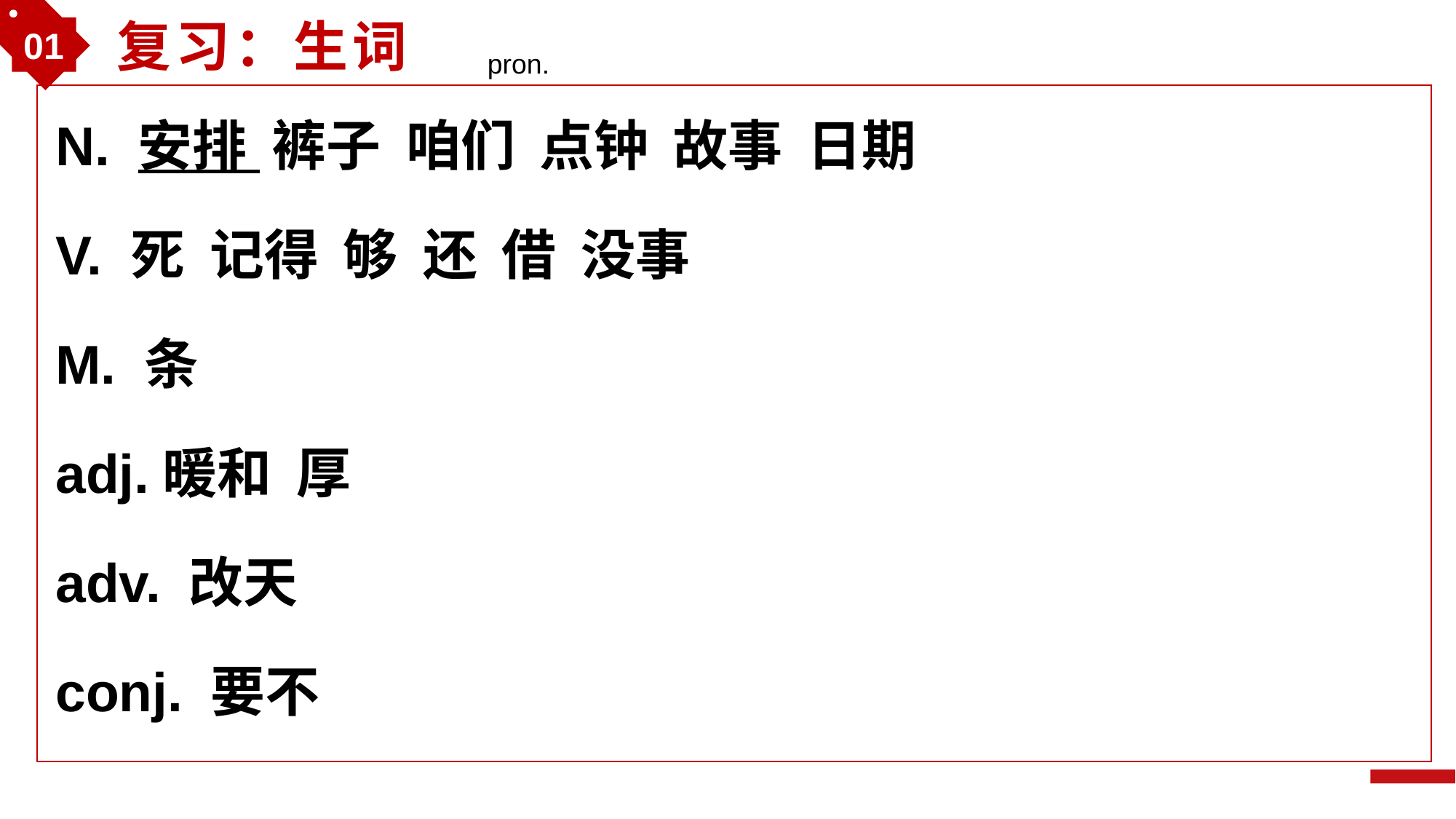

01
复习：生词
pron.
N. 安排  裤子  咱们  点钟  故事  日期
V. 死  记得  够  还  借  没事
M. 条
adj.暖和  厚
adv. 改天
conj. 要不